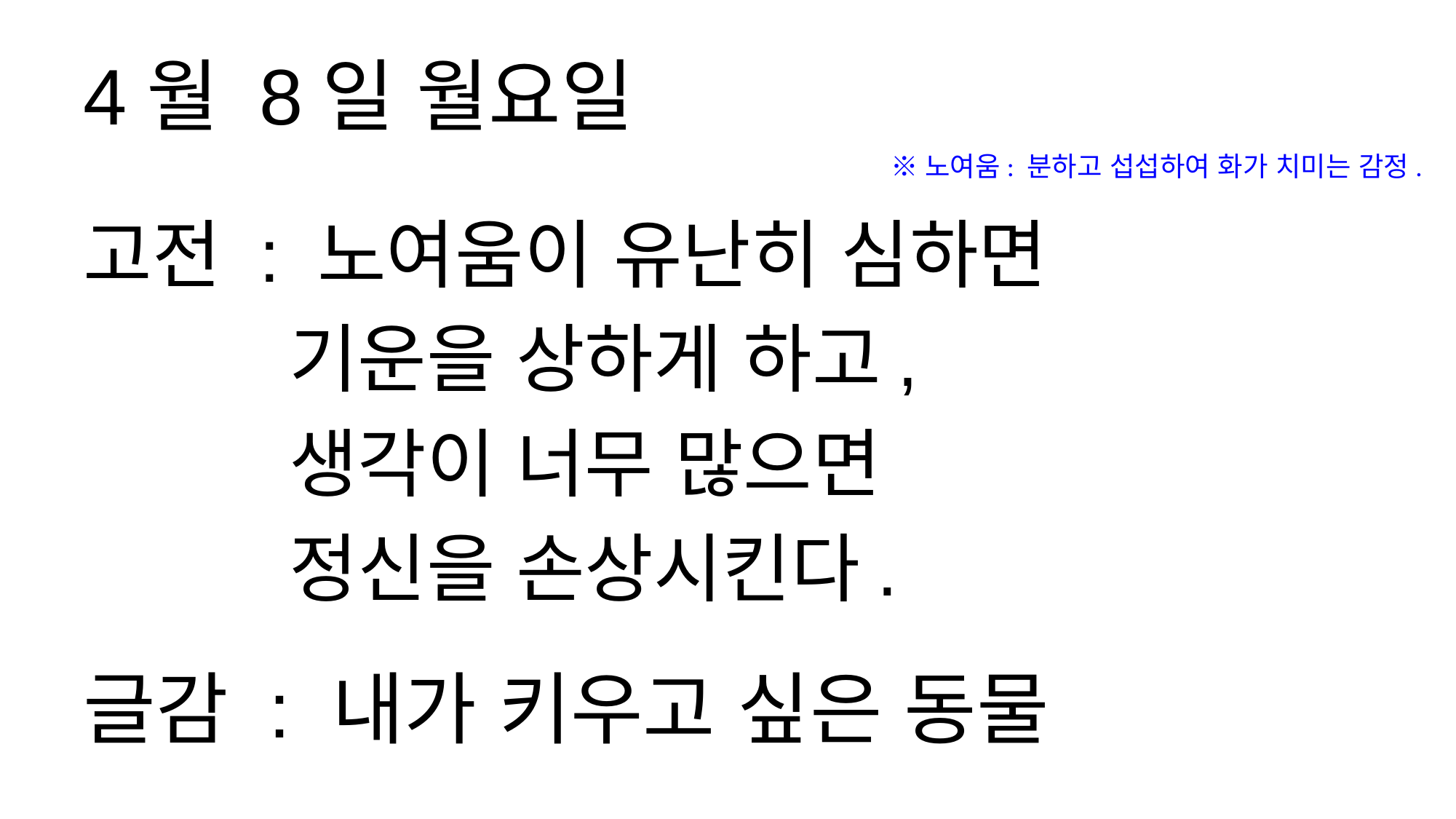

4월 8일 월요일
※노여움: 분하고 섭섭하여 화가 치미는 감정.
고전 : 노여움이 유난히 심하면
         기운을 상하게 하고,
         생각이 너무 많으면
         정신을 손상시킨다.
글감 : 내가 키우고 싶은 동물